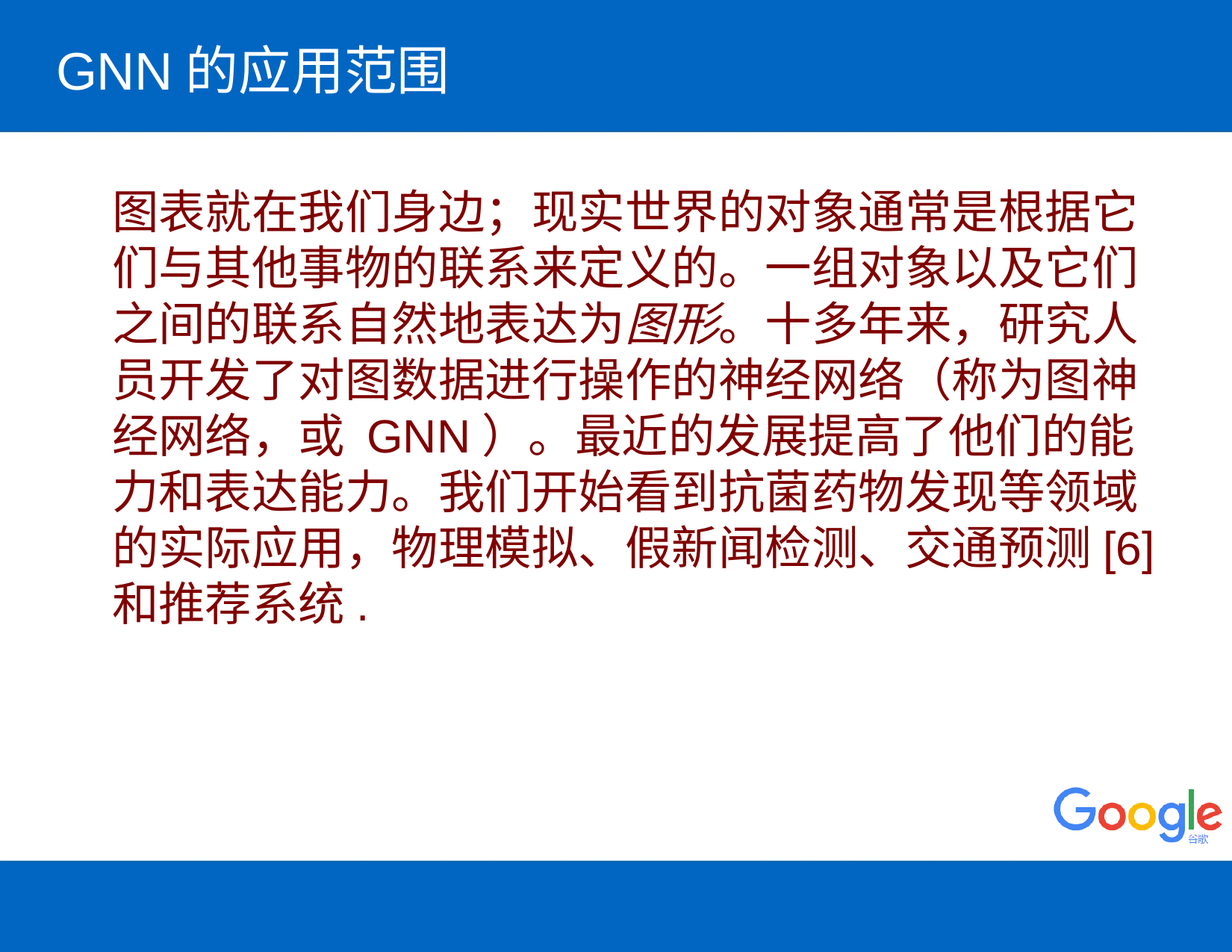

# GNN的应用范围
图表就在我们身边；现实世界的对象通常是根据它们与其他事物的联系来定义的。一组对象以及它们之间的联系自然地表达为图形。十多年来，研究人员开发了对图数据进行操作的神经网络（称为图神经网络，或 GNN）。最近的发展提高了他们的能力和表达能力。我们开始看到抗菌药物发现等领域的实际应用，物理模拟、假新闻检测、交通预测[6]和推荐系统.